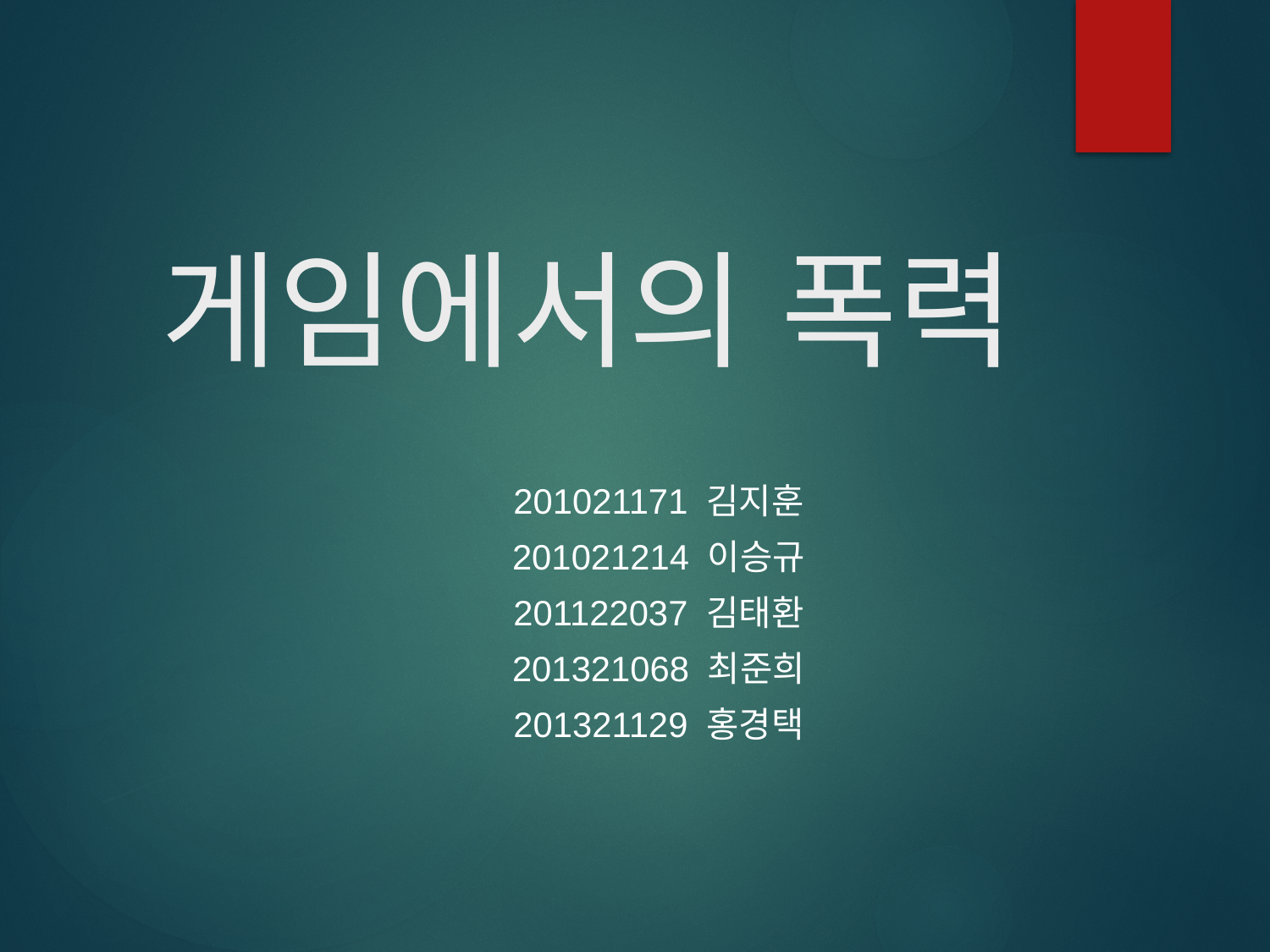

# 게임에서의 폭력
201021171 김지훈
201021214 이승규
201122037 김태환
201321068 최준희
201321129 홍경택